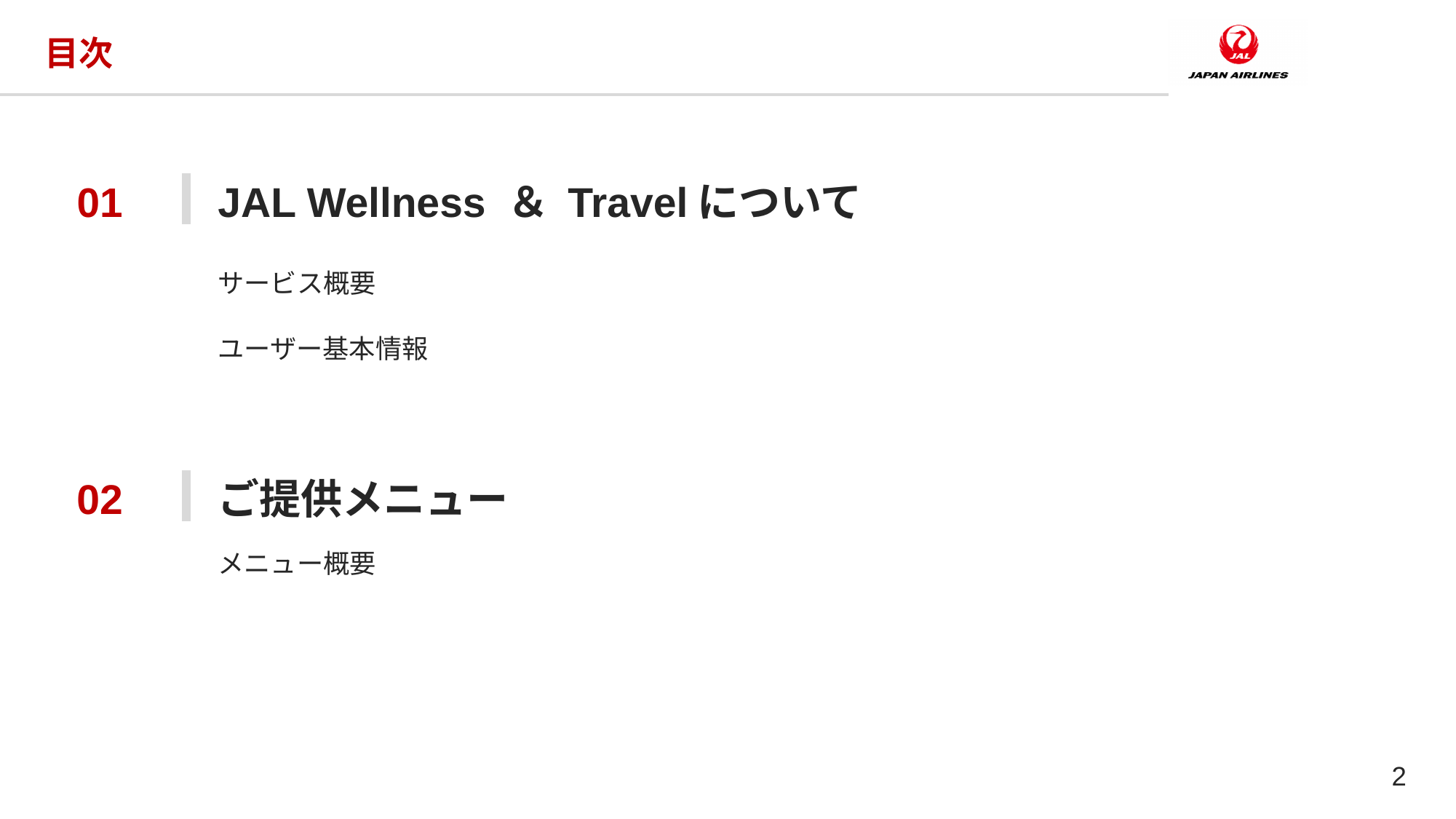

# 目次

01
JAL Wellness ＆ Travelについて
サービス概要
ユーザー基本情報
02
ご提供メニュー
メニュー概要
2